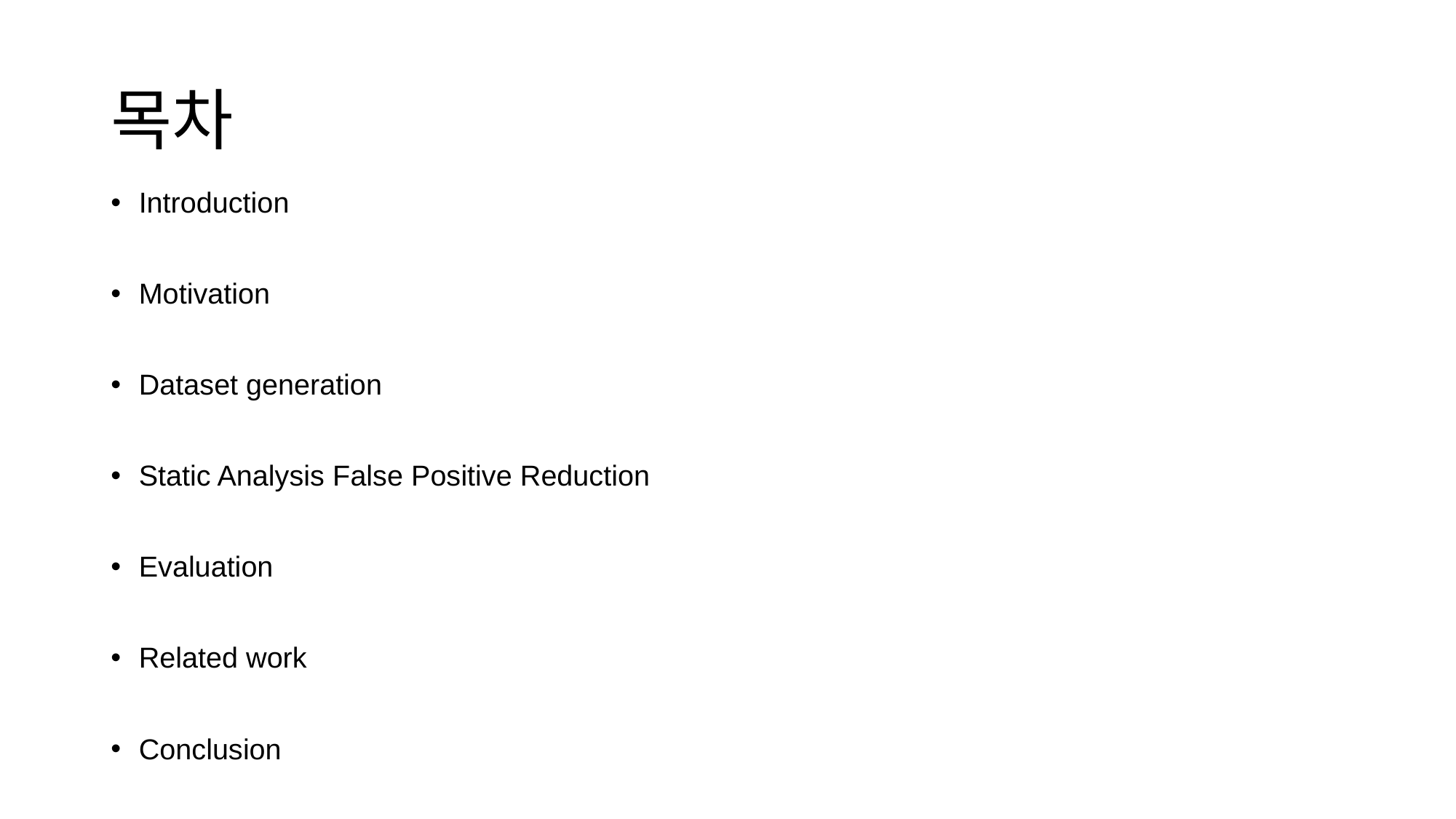

# 목차
Introduction

Motivation

Dataset generation

Static Analysis False Positive Reduction

Evaluation

Related work

Conclusion